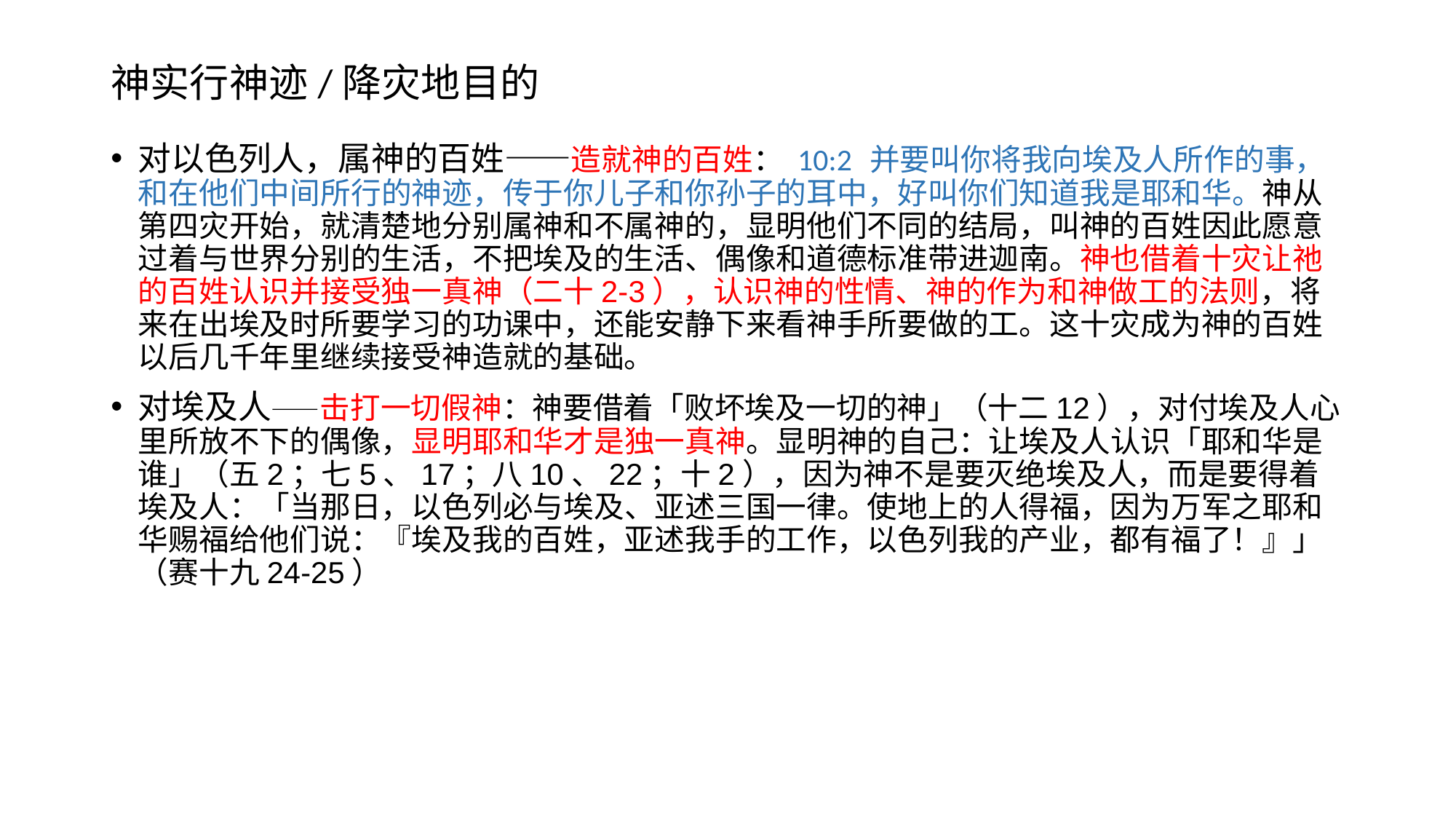

# 神实行神迹/降灾地目的
对以色列人，属神的百姓——造就神的百姓： 10:2 并要叫你将我向埃及人所作的事，和在他们中间所行的神迹，传于你儿子和你孙子的耳中，好叫你们知道我是耶和华。神从第四灾开始，就清楚地分别属神和不属神的，显明他们不同的结局，叫神的百姓因此愿意过着与世界分别的生活，不把埃及的生活、偶像和道德标准带进迦南。神也借着十灾让祂的百姓认识并接受独一真神（二十2-3），认识神的性情、神的作为和神做工的法则，将来在出埃及时所要学习的功课中，还能安静下来看神手所要做的工。这十灾成为神的百姓以后几千年里继续接受神造就的基础。
对埃及人——击打一切假神：神要借着「败坏埃及一切的神」（十二12），对付埃及人心里所放不下的偶像，显明耶和华才是独一真神。显明神的自己：让埃及人认识「耶和华是谁」（五2；七5、17；八10、22；十2），因为神不是要灭绝埃及人，而是要得着埃及人：「当那日，以色列必与埃及、亚述三国一律。使地上的人得福，因为万军之耶和华赐福给他们说：『埃及我的百姓，亚述我手的工作，以色列我的产业，都有福了！』」（赛十九24-25）